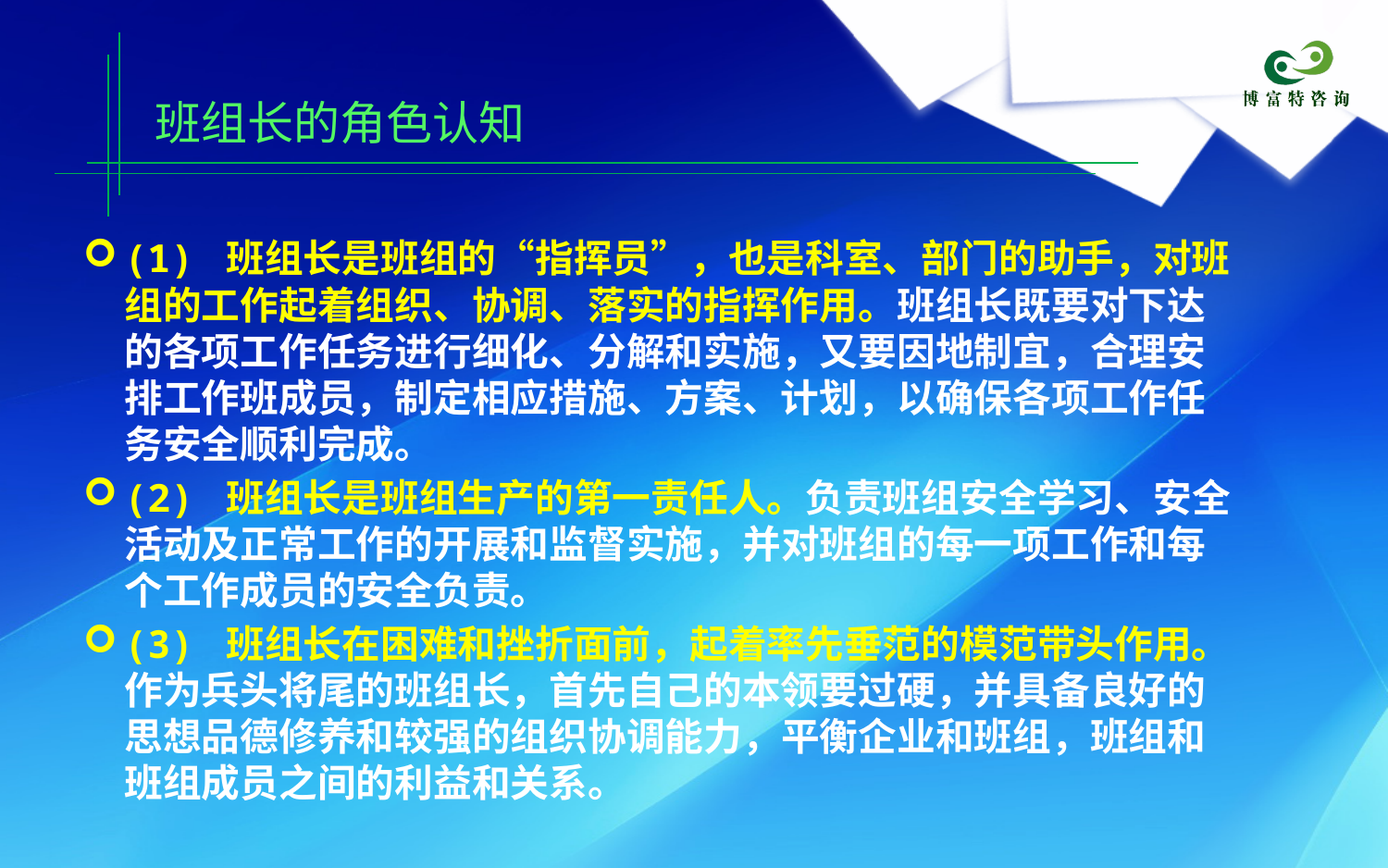

班组长的角色认知
(1) 班组长是班组的“指挥员”，也是科室、部门的助手，对班组的工作起着组织、协调、落实的指挥作用。班组长既要对下达的各项工作任务进行细化、分解和实施，又要因地制宜，合理安排工作班成员，制定相应措施、方案、计划，以确保各项工作任务安全顺利完成。
(2) 班组长是班组生产的第一责任人。负责班组安全学习、安全活动及正常工作的开展和监督实施，并对班组的每一项工作和每个工作成员的安全负责。
(3) 班组长在困难和挫折面前，起着率先垂范的模范带头作用。作为兵头将尾的班组长，首先自己的本领要过硬，并具备良好的思想品德修养和较强的组织协调能力，平衡企业和班组，班组和班组成员之间的利益和关系。